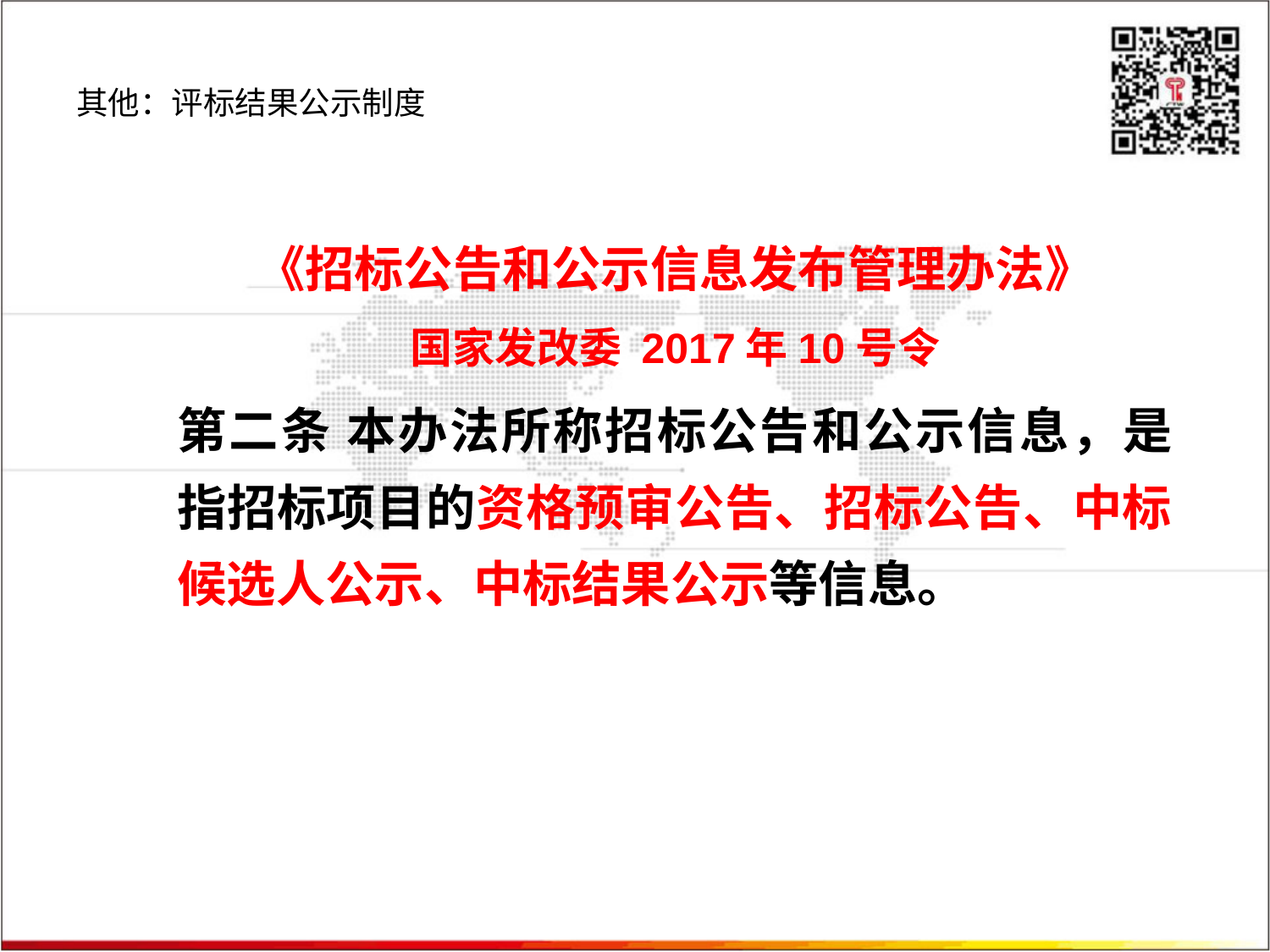

# 其他：评标结果公示制度
《招标公告和公示信息发布管理办法》
国家发改委 2017年10号令
第二条 本办法所称招标公告和公示信息，是指招标项目的资格预审公告、招标公告、中标候选人公示、中标结果公示等信息。